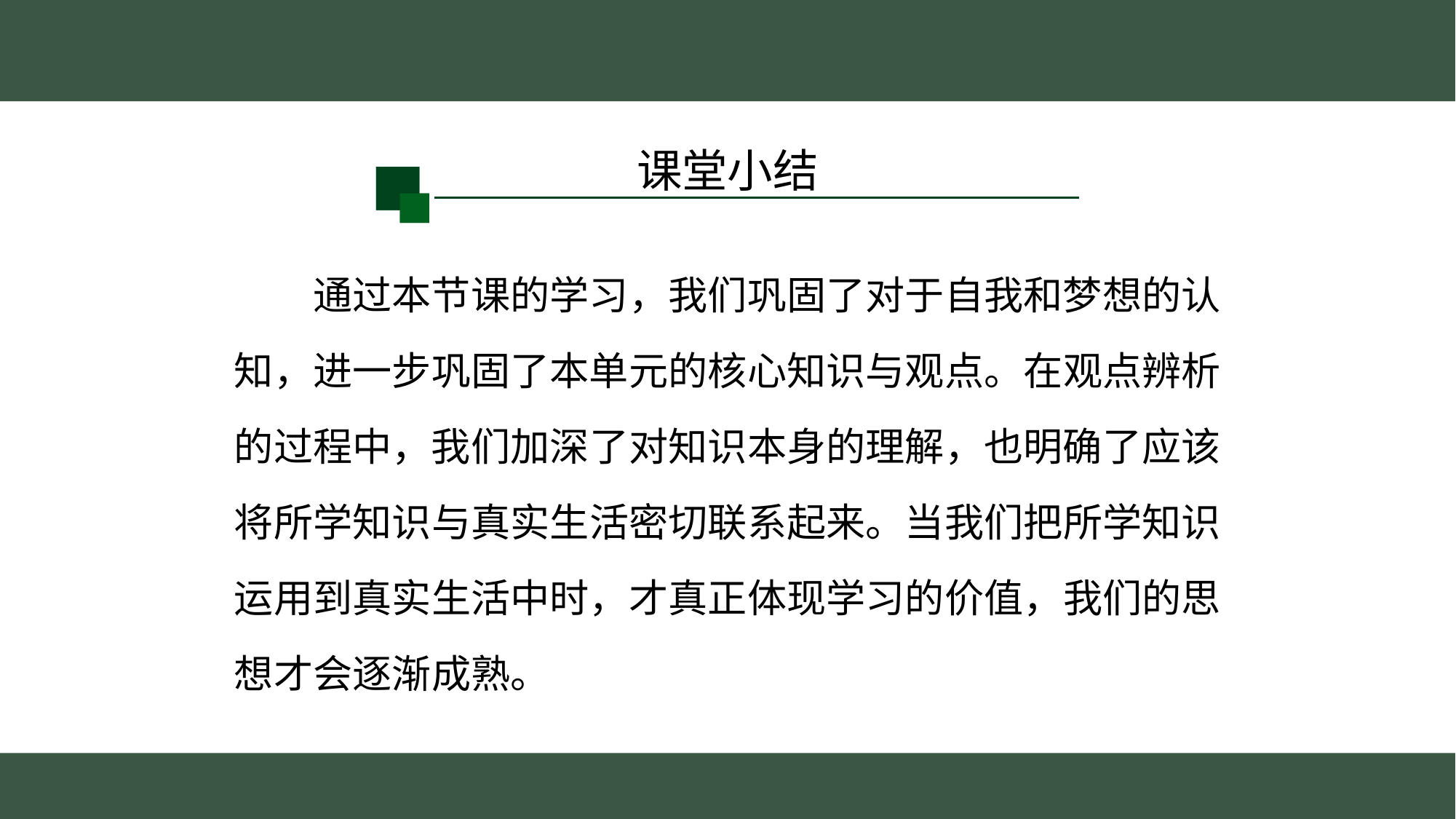

课堂小结
　　通过本节课的学习，我们巩固了对于自我和梦想的认
知，进一步巩固了本单元的核心知识与观点。在观点辨析
的过程中，我们加深了对知识本身的理解，也明确了应该
将所学知识与真实生活密切联系起来。当我们把所学知识
运用到真实生活中时，才真正体现学习的价值，我们的思想才会逐渐成熟。